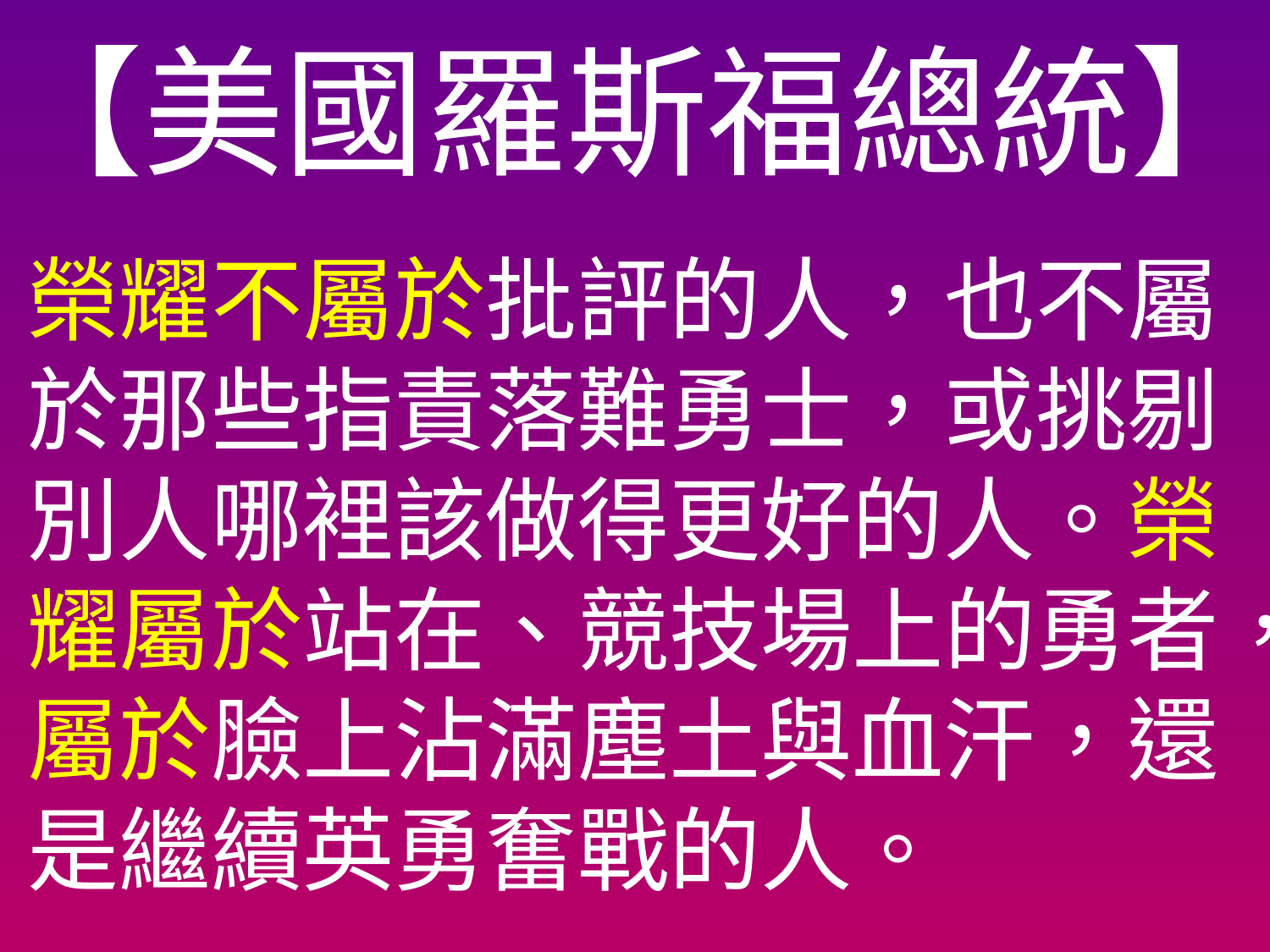

# 【美國羅斯福總統】
榮耀不屬於批評的人，也不屬於那些指責落難勇士，或挑剔別人哪裡該做得更好的人。榮耀屬於站在、競技場上的勇者，屬於臉上沾滿塵土與血汗，還是繼續英勇奮戰的人。